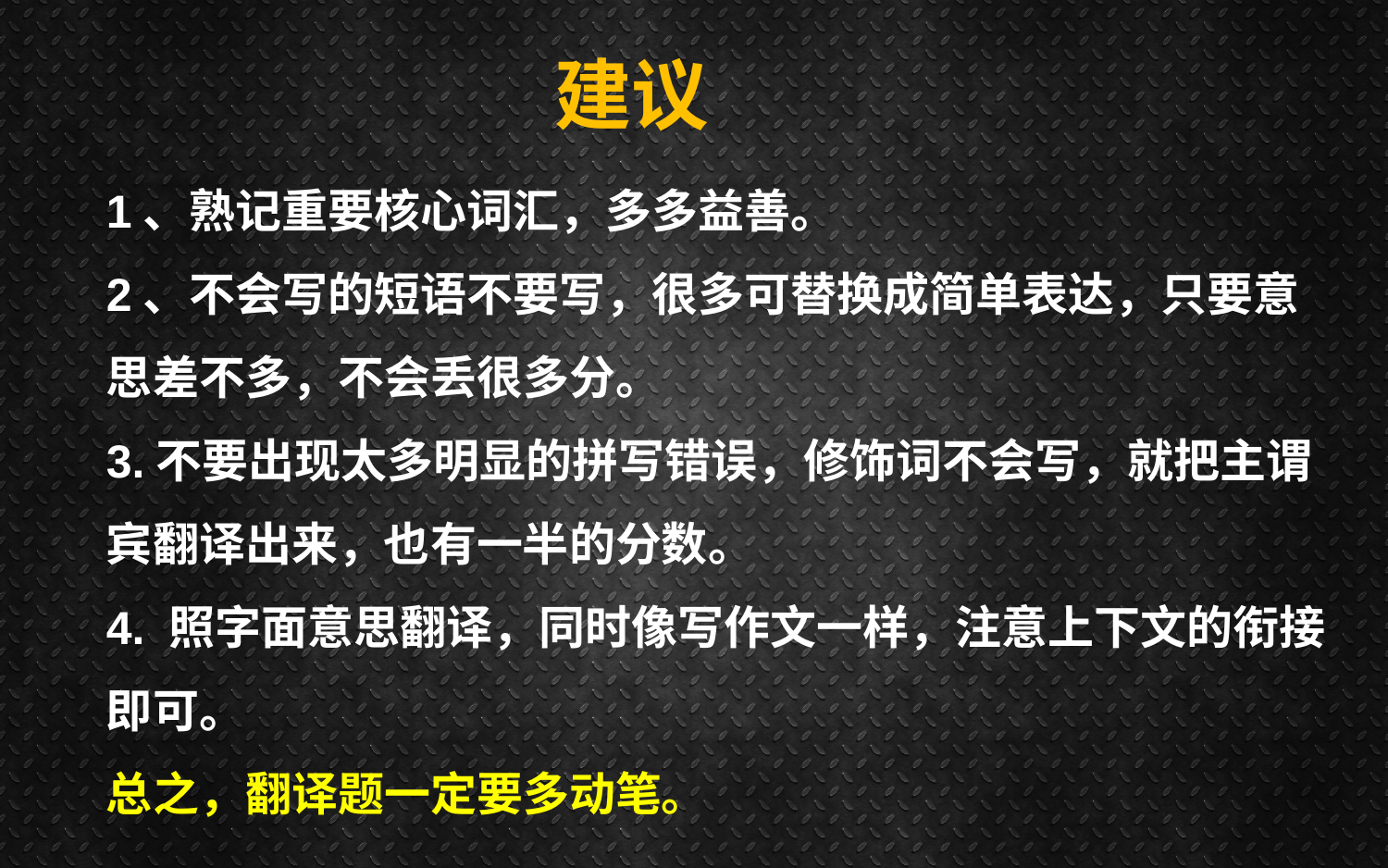

建议
1、熟记重要核心词汇，多多益善。
2、不会写的短语不要写，很多可替换成简单表达，只要意思差不多，不会丢很多分。
3.不要出现太多明显的拼写错误，修饰词不会写，就把主谓宾翻译出来，也有一半的分数。
4. 照字面意思翻译，同时像写作文一样，注意上下文的衔接即可。
总之，翻译题一定要多动笔。